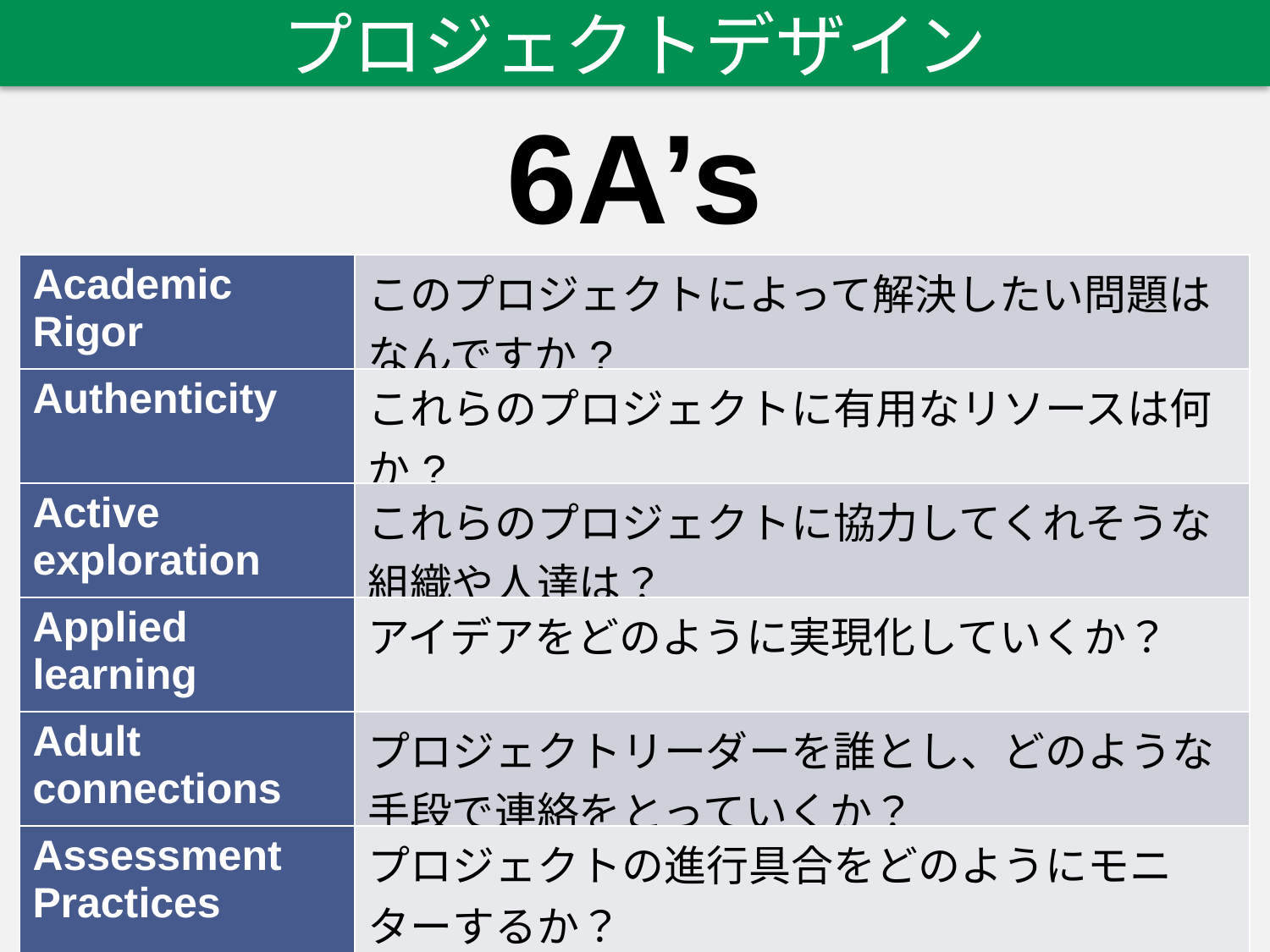

プロジェクトデザイン
6A’s
| Academic Rigor | このプロジェクトによって解決したい問題はなんですか? |
| --- | --- |
| Authenticity | これらのプロジェクトに有用なリソースは何か? |
| Active exploration | これらのプロジェクトに協力してくれそうな組織や人達は？ |
| Applied learning | アイデアをどのように実現化していくか？ |
| Adult connections | プロジェクトリーダーを誰とし、どのような手段で連絡をとっていくか？ |
| Assessment Practices | プロジェクトの進行具合をどのようにモニターするか？ 最終成果発表までにどのような形式で中間報告をするか？ |